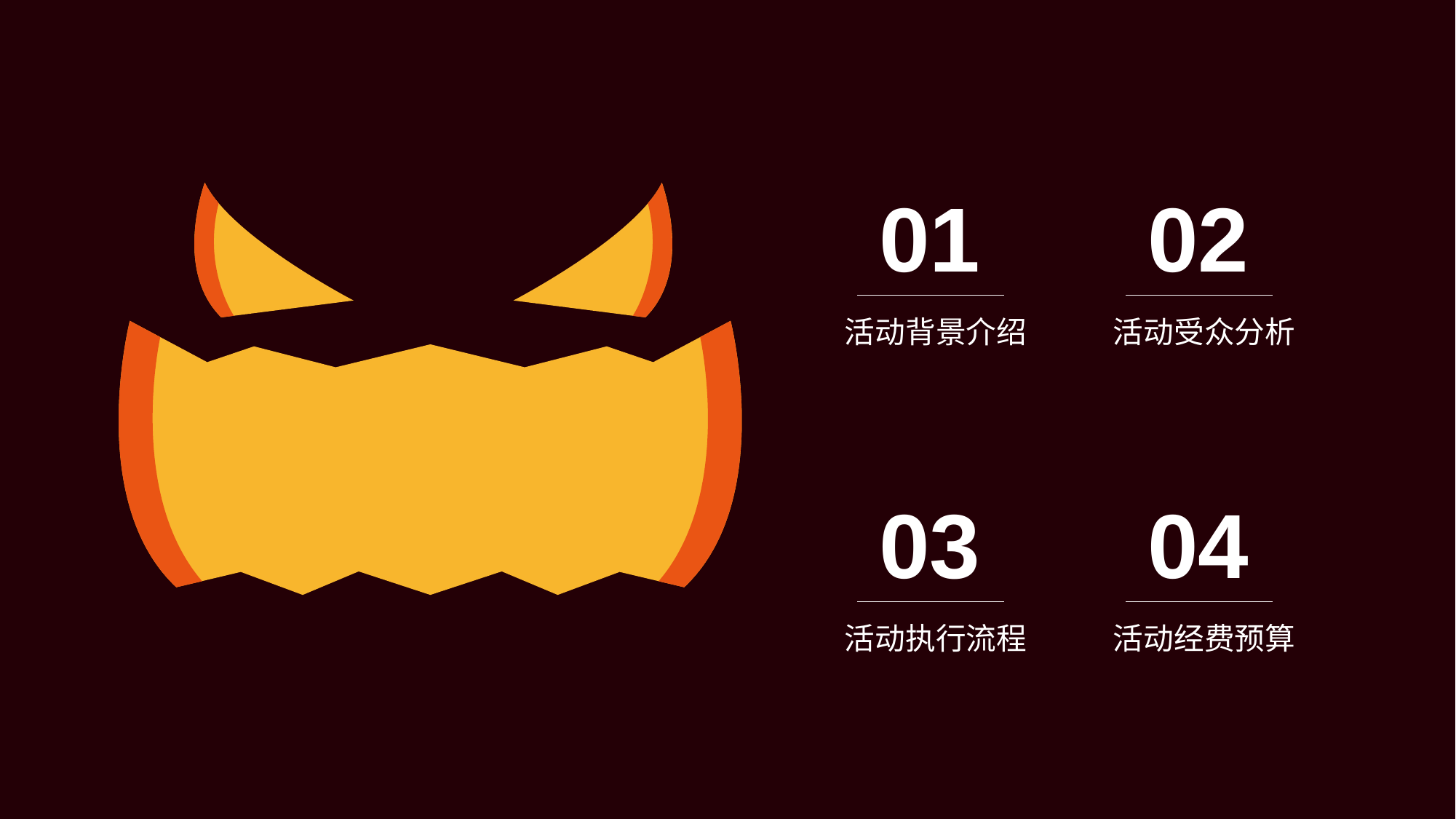

01
活动背景介绍
02
活动受众分析

03
活动执行流程
04
活动经费预算